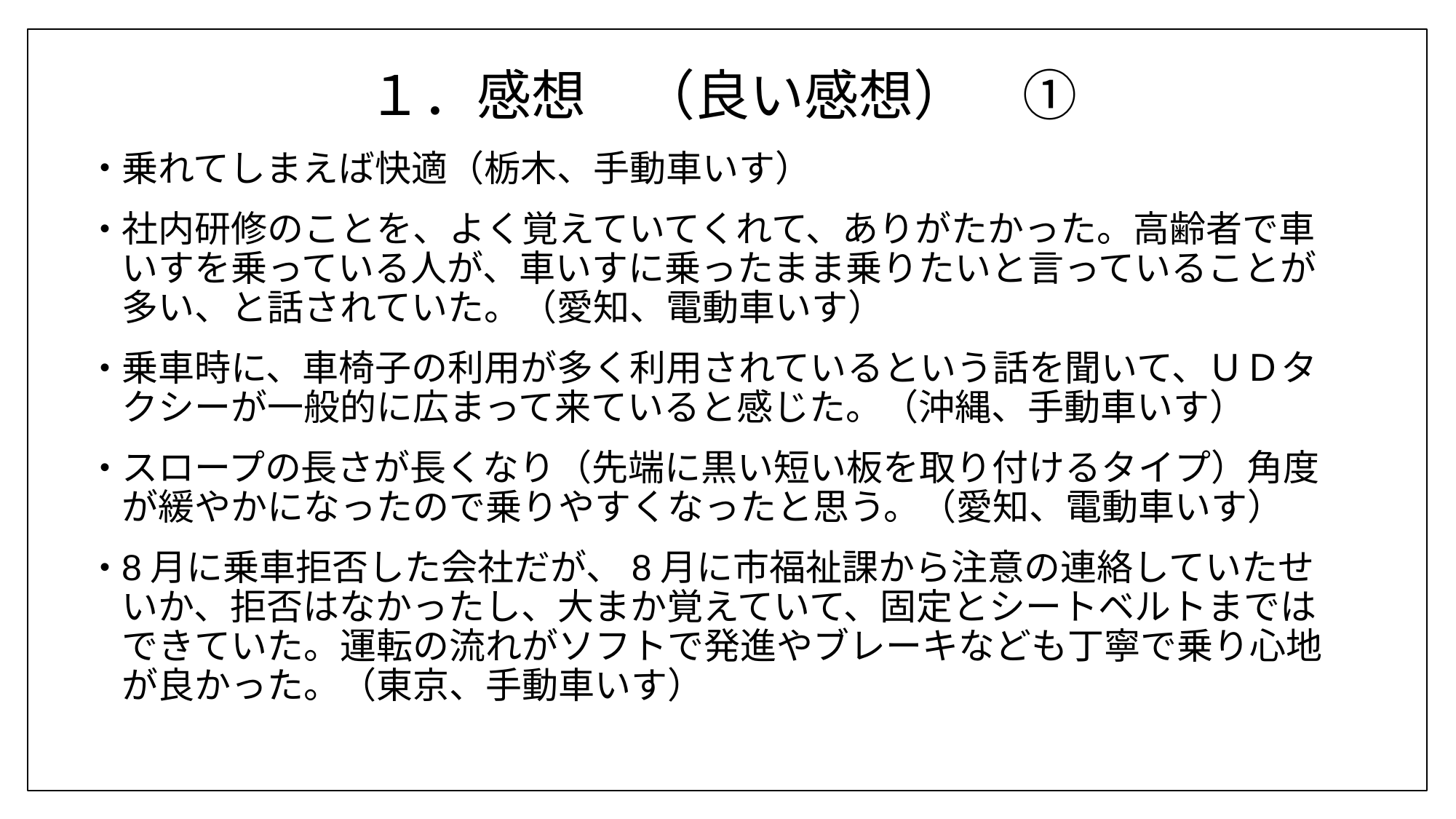

# １．感想　（良い感想）　①
乗れてしまえば快適（栃木、手動車いす）
社内研修のことを、よく覚えていてくれて、ありがたかった。高齢者で車いすを乗っている人が、車いすに乗ったまま乗りたいと言っていることが多い、と話されていた。（愛知、電動車いす）
乗車時に、車椅子の利用が多く利用されているという話を聞いて、ＵＤタクシーが一般的に広まって来ていると感じた。（沖縄、手動車いす）
スロープの長さが長くなり（先端に黒い短い板を取り付けるタイプ）角度が緩やかになったので乗りやすくなったと思う。（愛知、電動車いす）
8月に乗車拒否した会社だが、8月に市福祉課から注意の連絡していたせいか、拒否はなかったし、大まか覚えていて、固定とシートベルトまではできていた。運転の流れがソフトで発進やブレーキなども丁寧で乗り心地が良かった。（東京、手動車いす）